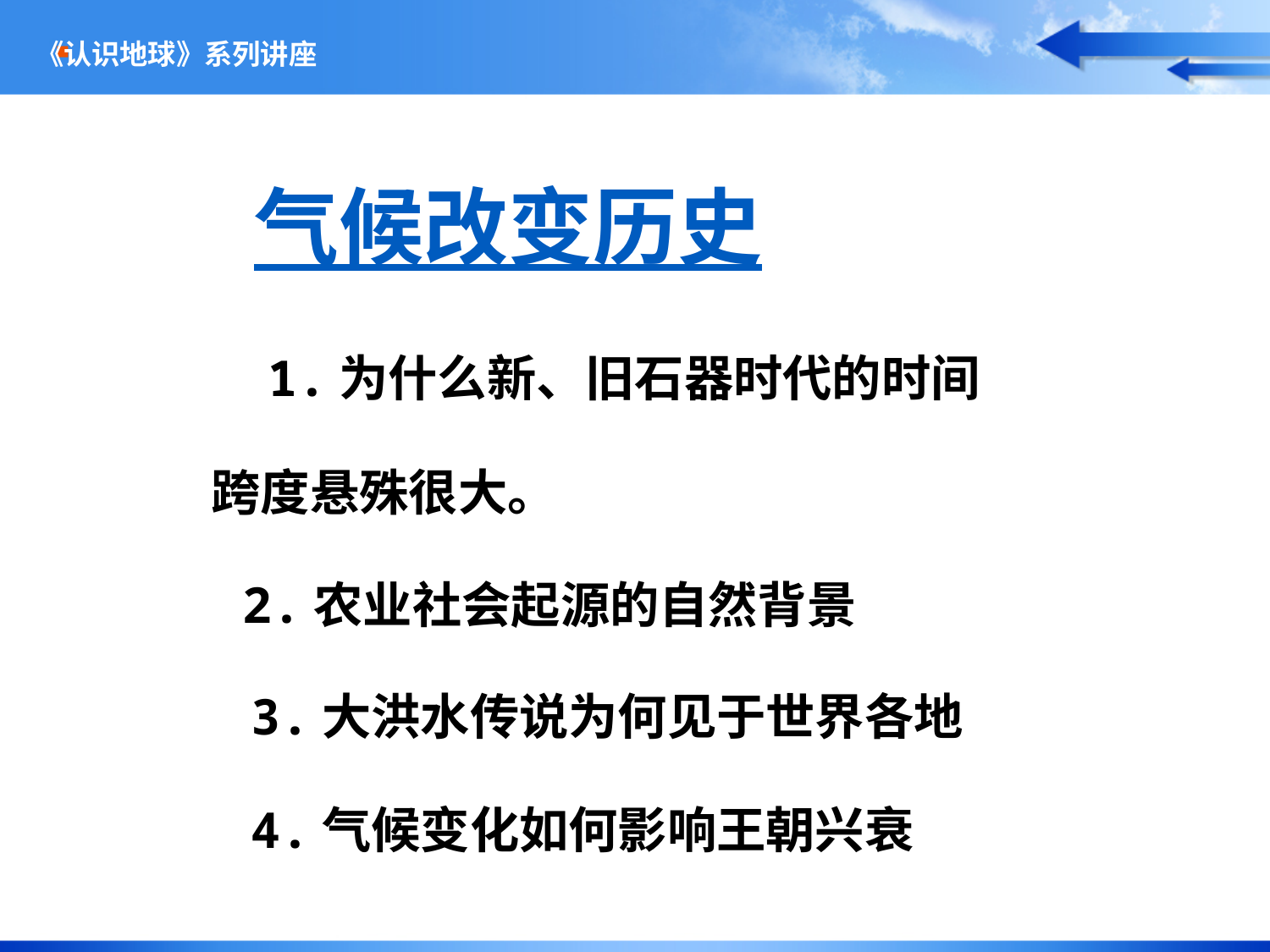

《认识地球》系列讲座
气候改变历史
    气候改变历史
    1.为什么新、旧石器时代的时间
      跨度悬殊很大。
　　2.农业社会起源的自然背景
    3.大洪水传说为何见于世界各地
    4.气候变化如何影响王朝兴衰